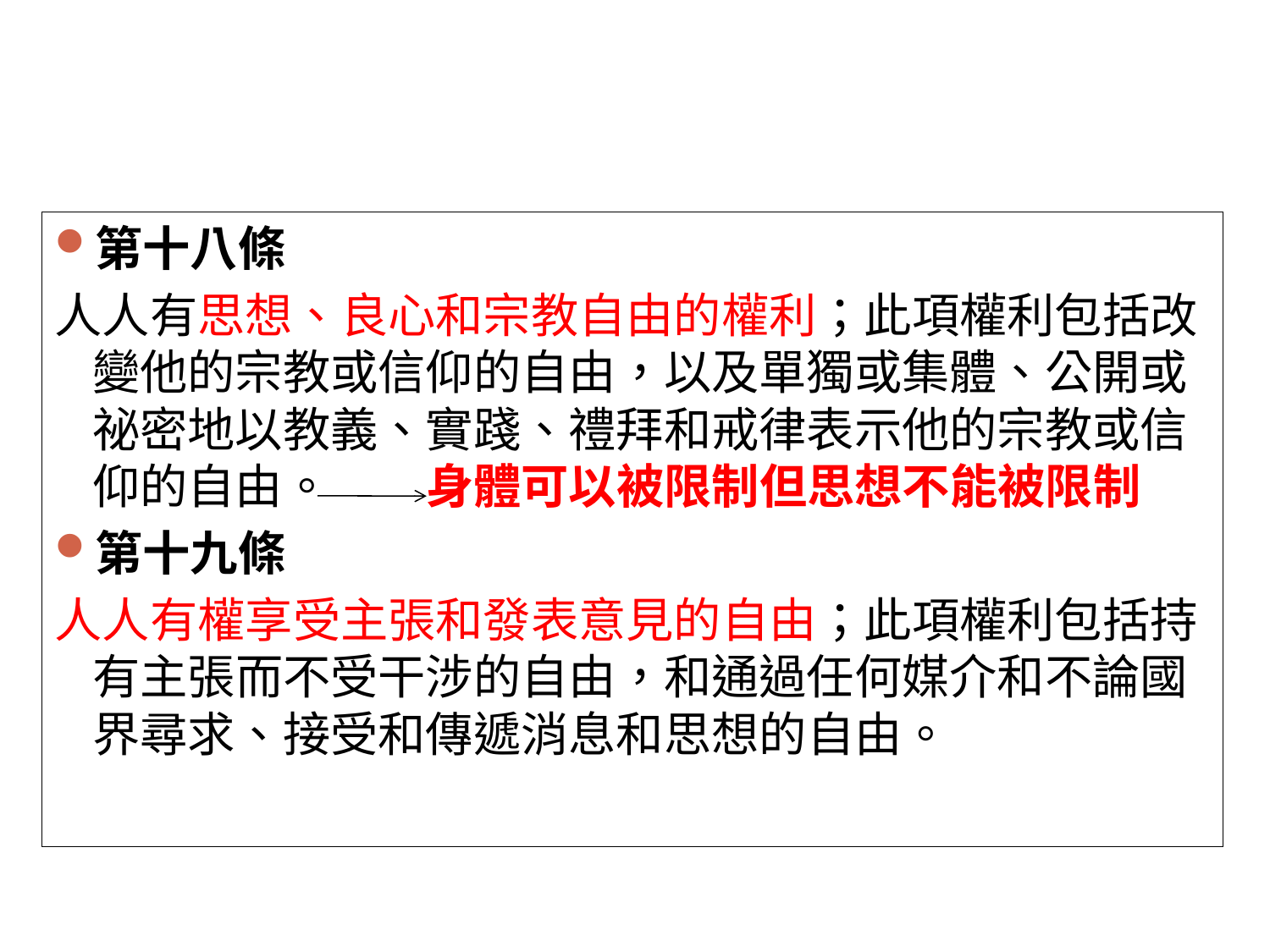

第十八條
人人有思想、良心和宗教自由的權利；此項權利包括改變他的宗教或信仰的自由，以及單獨或集體、公開或祕密地以教義、實踐、禮拜和戒律表示他的宗教或信仰的自由。         身體可以被限制但思想不能被限制
第十九條
人人有權享受主張和發表意見的自由；此項權利包括持有主張而不受干涉的自由，和通過任何媒介和不論國界尋求、接受和傳遞消息和思想的自由。